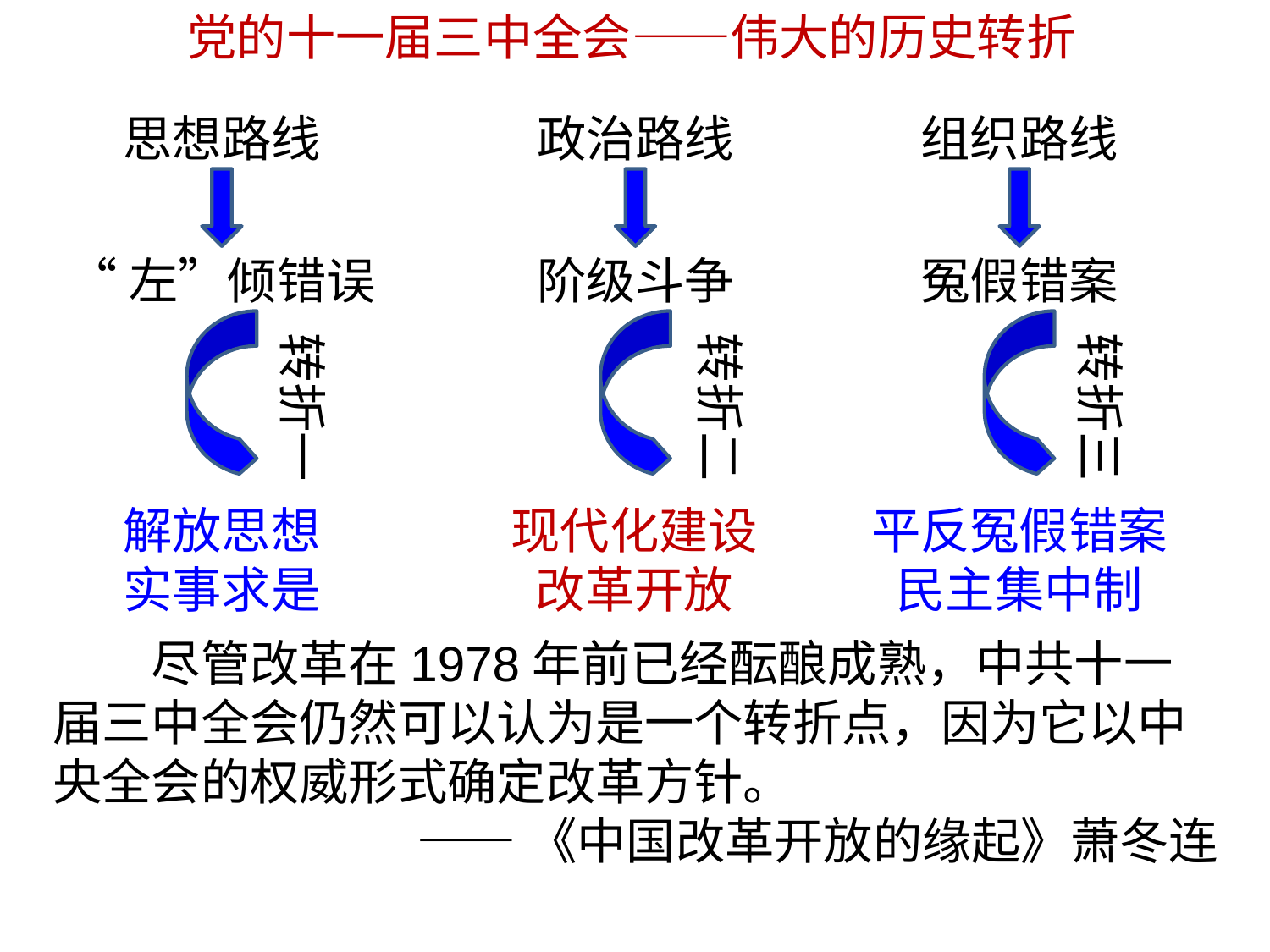

党的十一届三中全会——伟大的历史转折
思想路线
政治路线
组织路线

“左”倾错误
阶级斗争
冤假错案

转折一
转折二
转折三
解放思想
实事求是
现代化建设
改革开放
平反冤假错案
民主集中制
　　尽管改革在1978年前已经酝酿成熟，中共十一届三中全会仍然可以认为是一个转折点，因为它以中央全会的权威形式确定改革方针。
——《中国改革开放的缘起》萧冬连